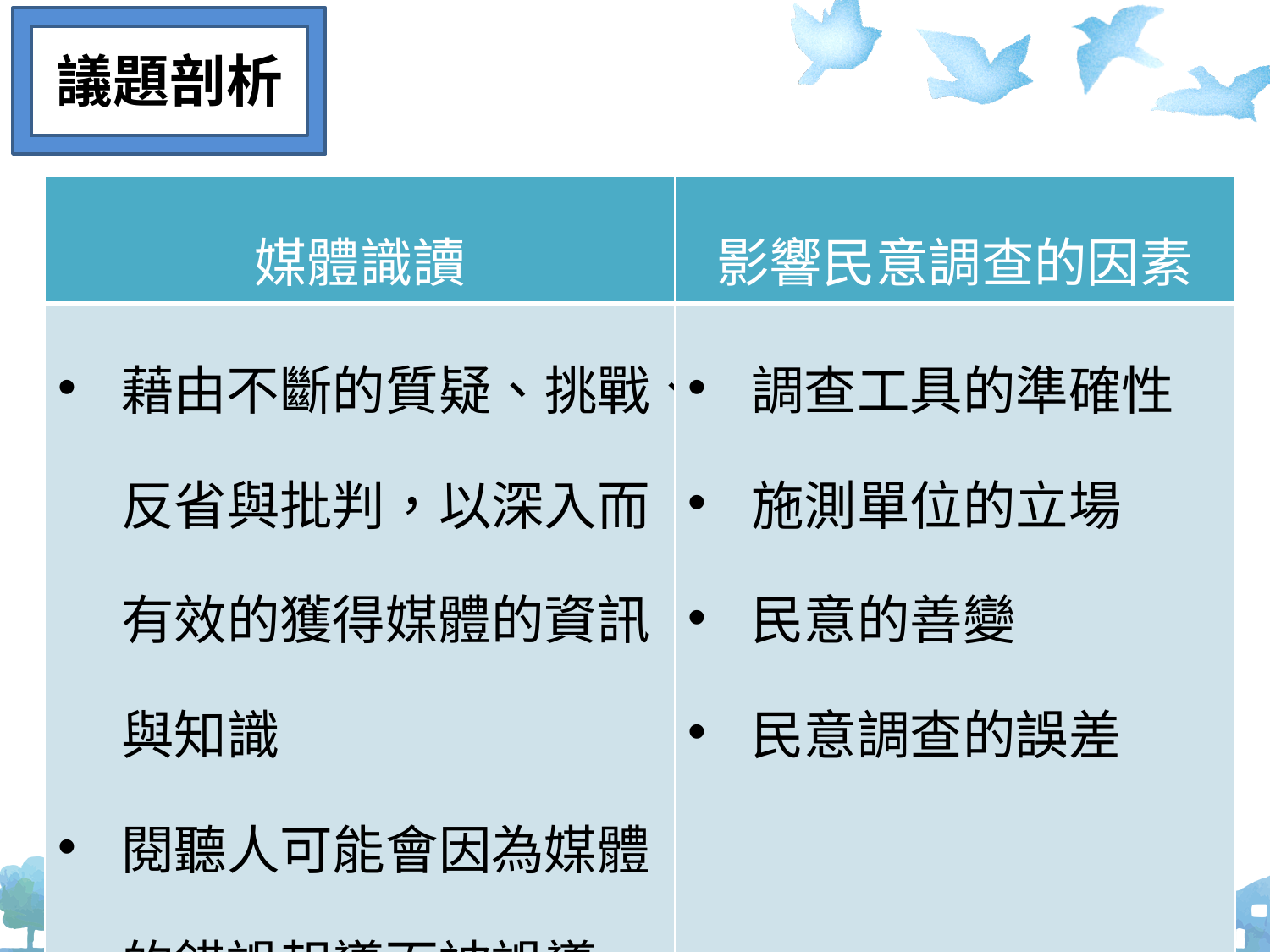

議題剖析
| 媒體識讀 | 影響民意調查的因素 |
| --- | --- |
| 藉由不斷的質疑、挑戰、反省與批判，以深入而有效的獲得媒體的資訊與知識 閱聽人可能會因為媒體的錯誤報導而被誤導 | 調查工具的準確性 施測單位的立場 民意的善變 民意調查的誤差 |